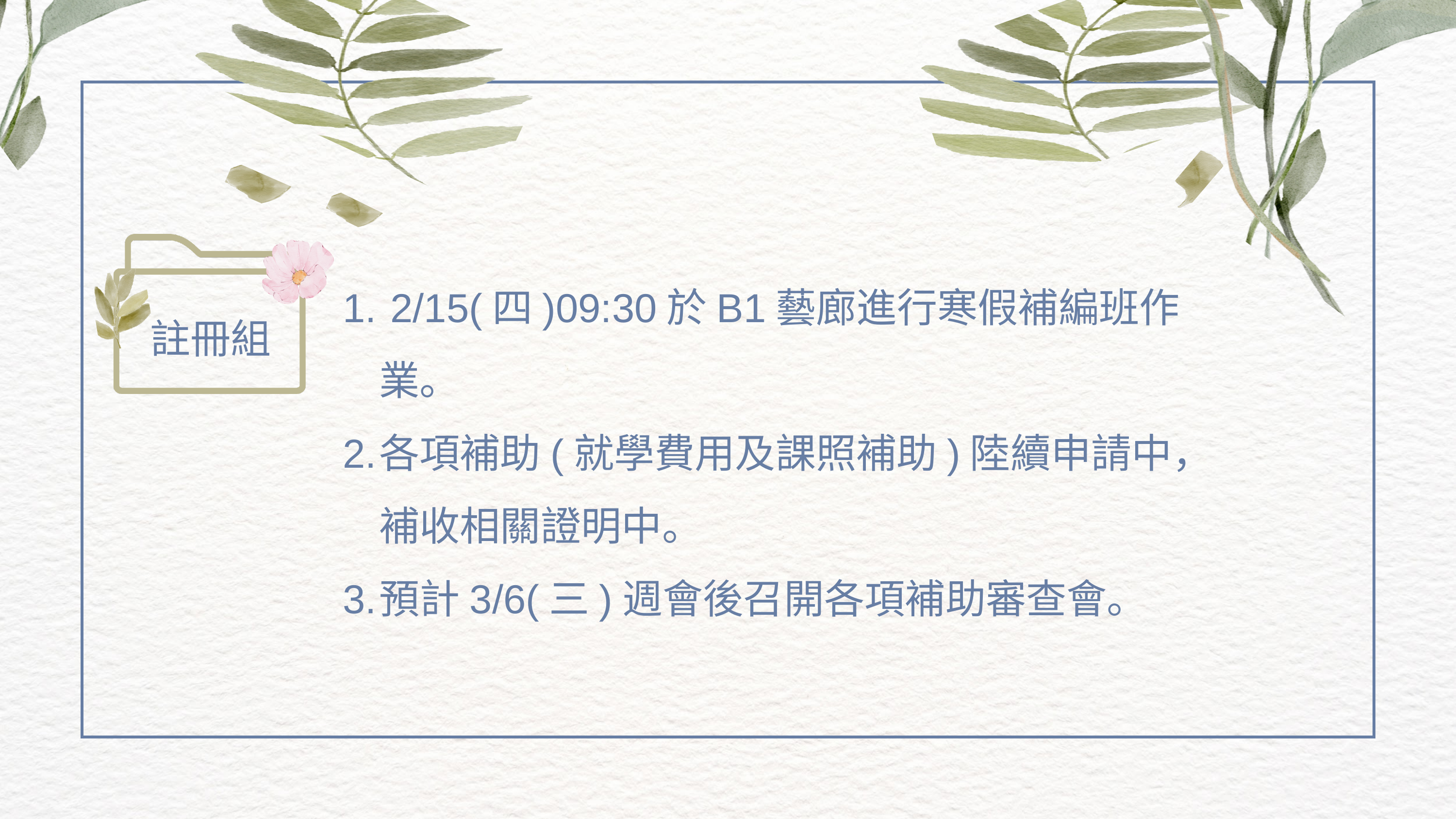

2/15(四)09:30於B1藝廊進行寒假補編班作業。
各項補助(就學費用及課照補助)陸續申請中，
補收相關證明中。
預計3/6(三)週會後召開各項補助審查會。

註冊組